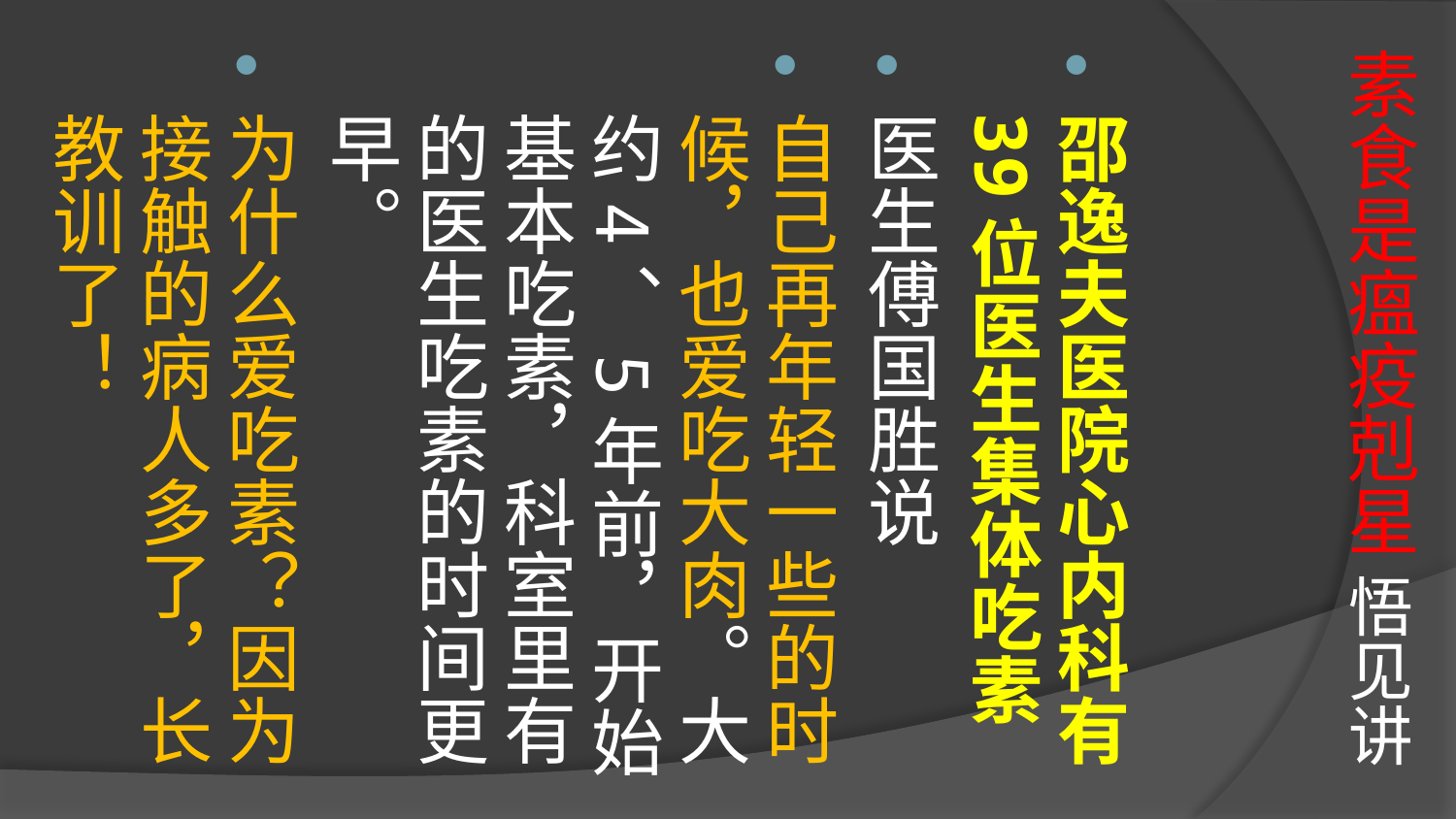

# 素食是瘟疫剋星 悟见讲
邵逸夫医院心内科有39位医生集体吃素
医生傅国胜说
自己再年轻一些的时候，也爱吃大肉。大约4、5年前，开始基本吃素，科室里有的医生吃素的时间更早。
为什么爱吃素？因为接触的病人多了，长教训了！